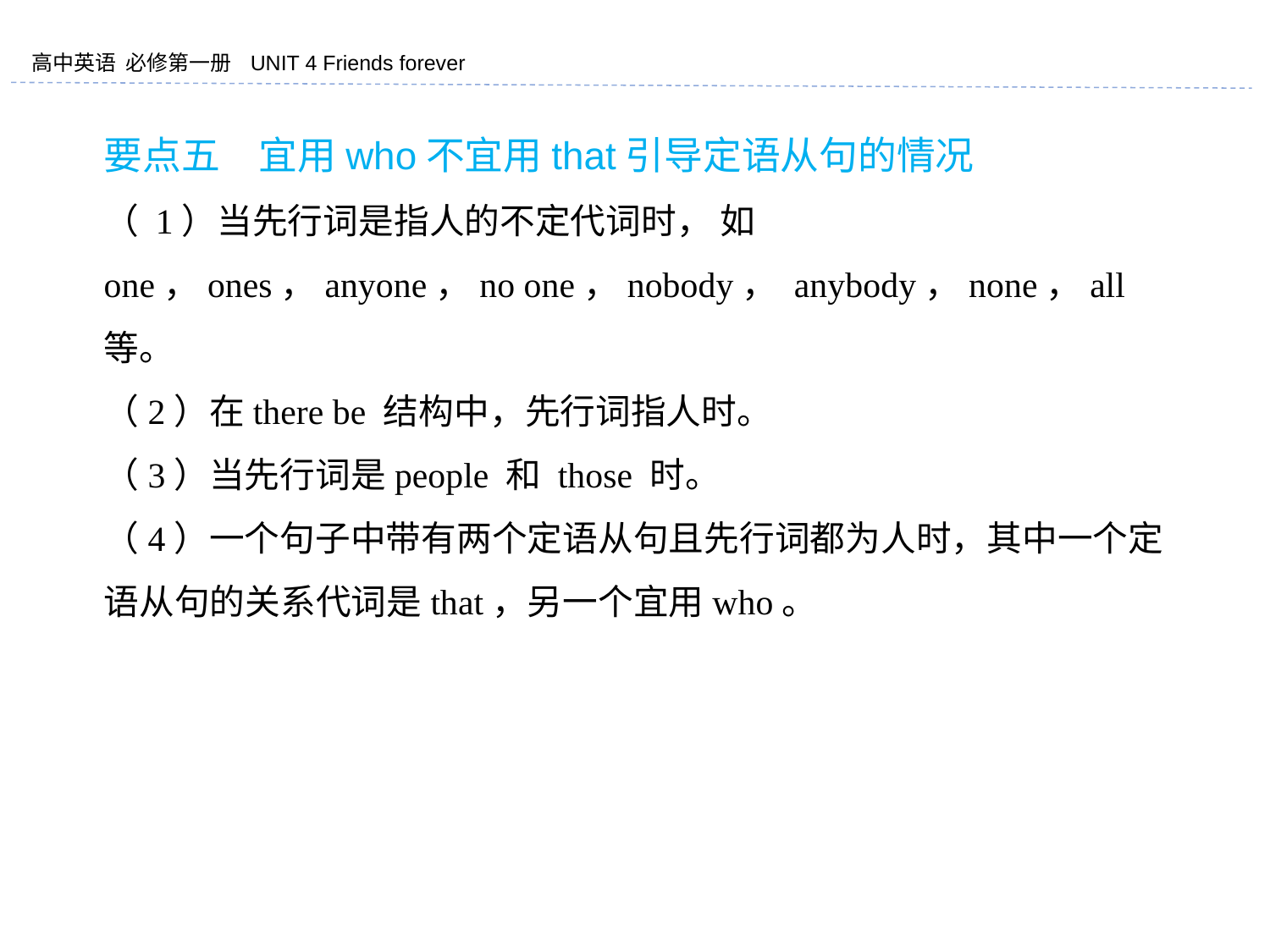

要点五　宜用who不宜用that引导定语从句的情况
（ 1）当先行词是指人的不定代词时， 如 one，ones，anyone，no one，nobody， anybody，none，all 等。
（2）在there be 结构中，先行词指人时。
（3）当先行词是people 和 those 时。
（4）一个句子中带有两个定语从句且先行词都为人时，其中一个定语从句的关系代词是that，另一个宜用who。